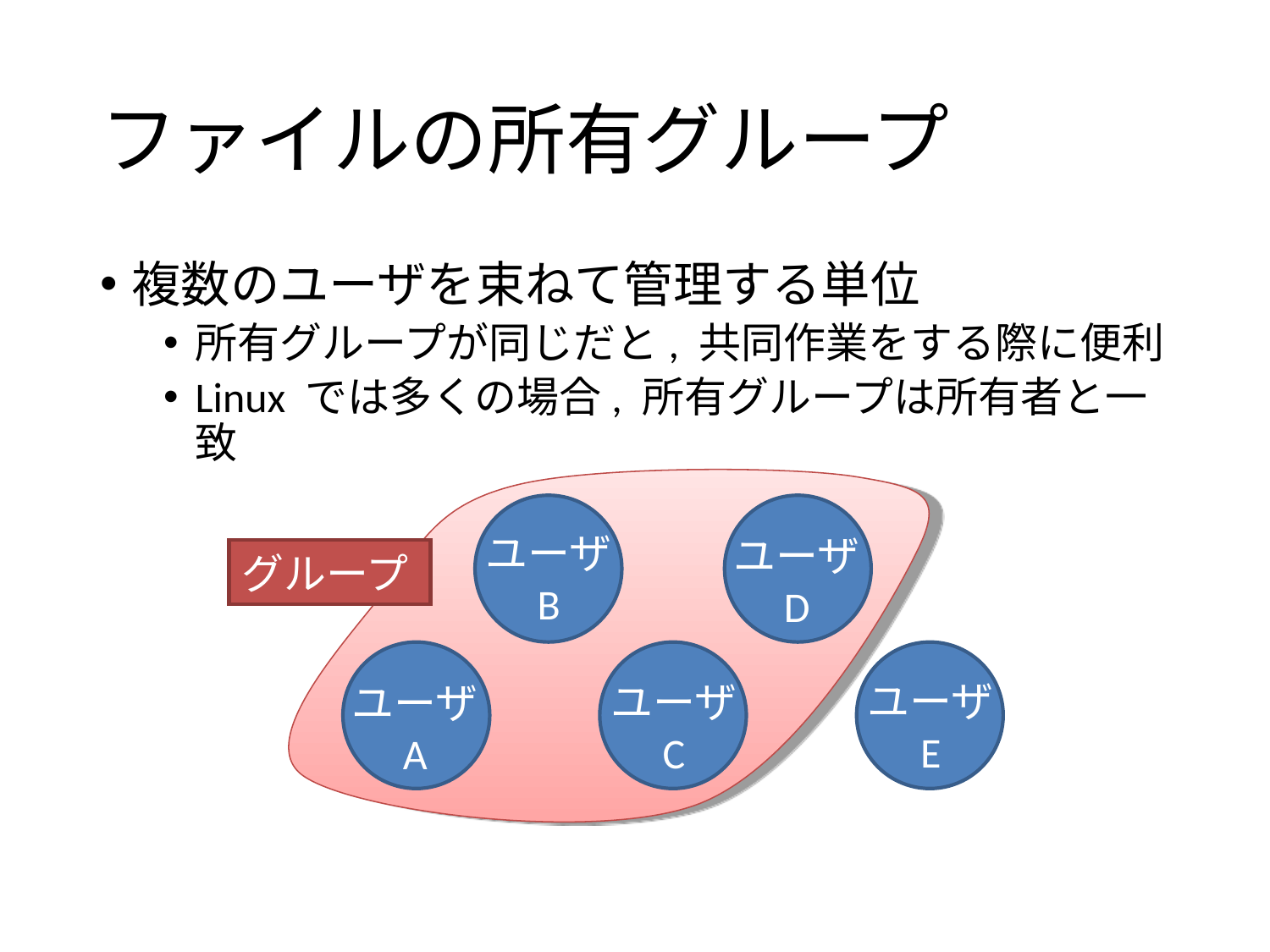

# ファイルの所有グループ
複数のユーザを束ねて管理する単位
所有グループが同じだと, 共同作業をする際に便利
Linux では多くの場合, 所有グループは所有者と一致

ユーザ
B
ユーザ
D

ユーザ
E
ユーザ
C
ユーザ
A
グループ